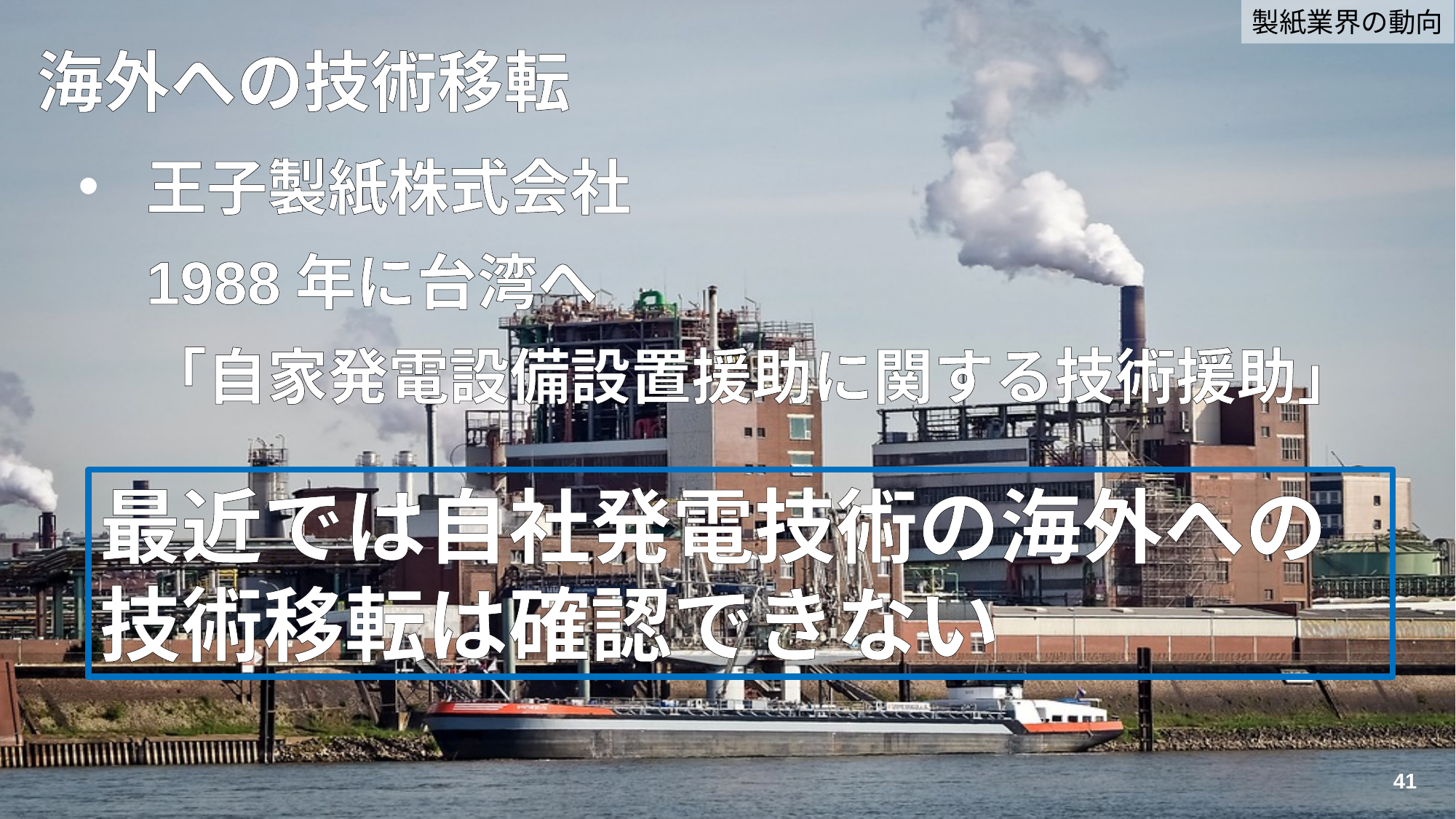

製紙業界の動向
海外への技術移転
王子製紙株式会社
1988年に台湾へ
「自家発電設備設置援助に関する技術援助」
最近では自社発電技術の海外への
技術移転は確認できない
41